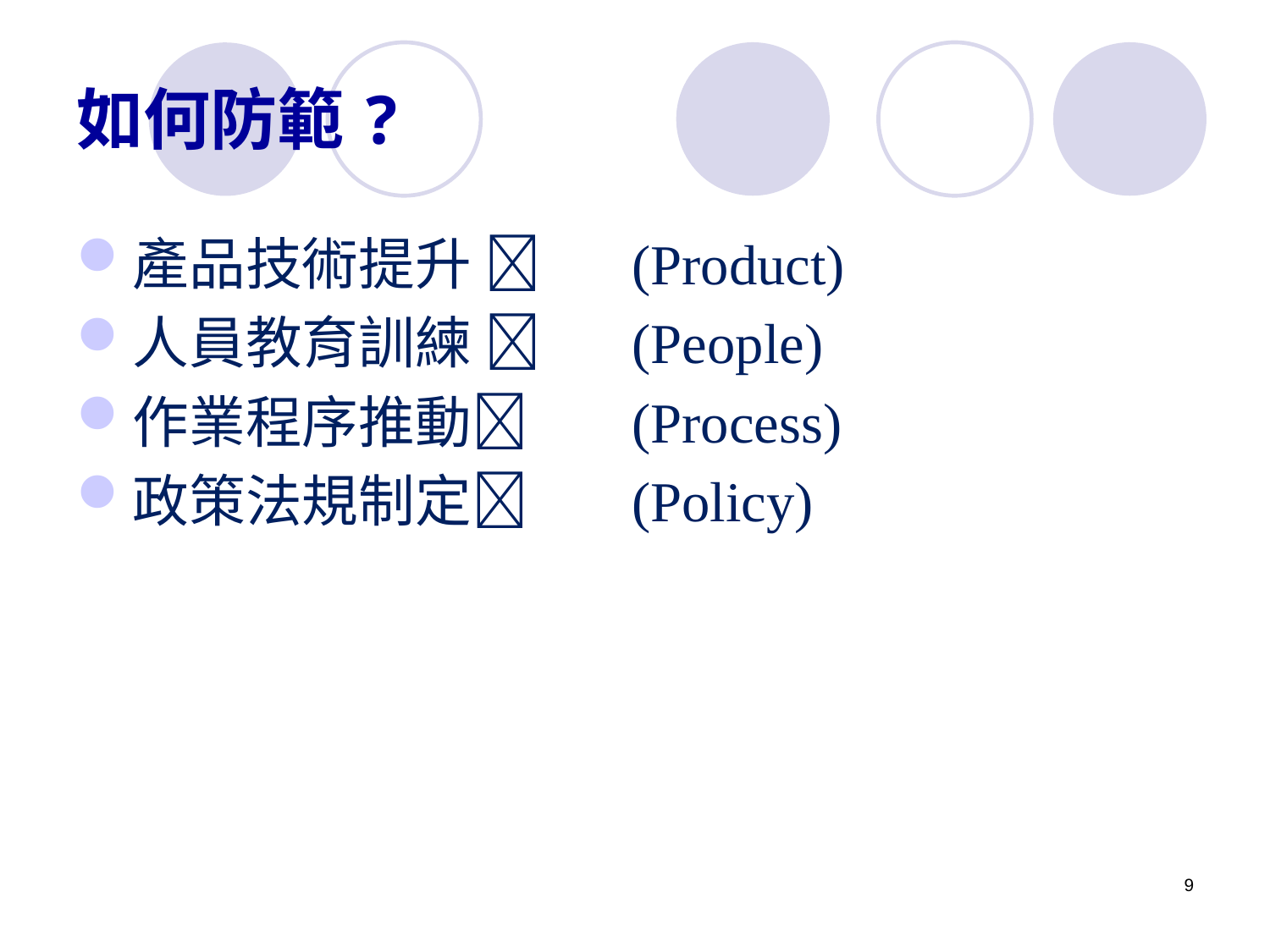

# 如何防範?
產品技術提升 → 	(Product)
人員教育訓練 → 	(People)
作業程序推動→ 	(Process)
政策法規制定→ 	(Policy)

9